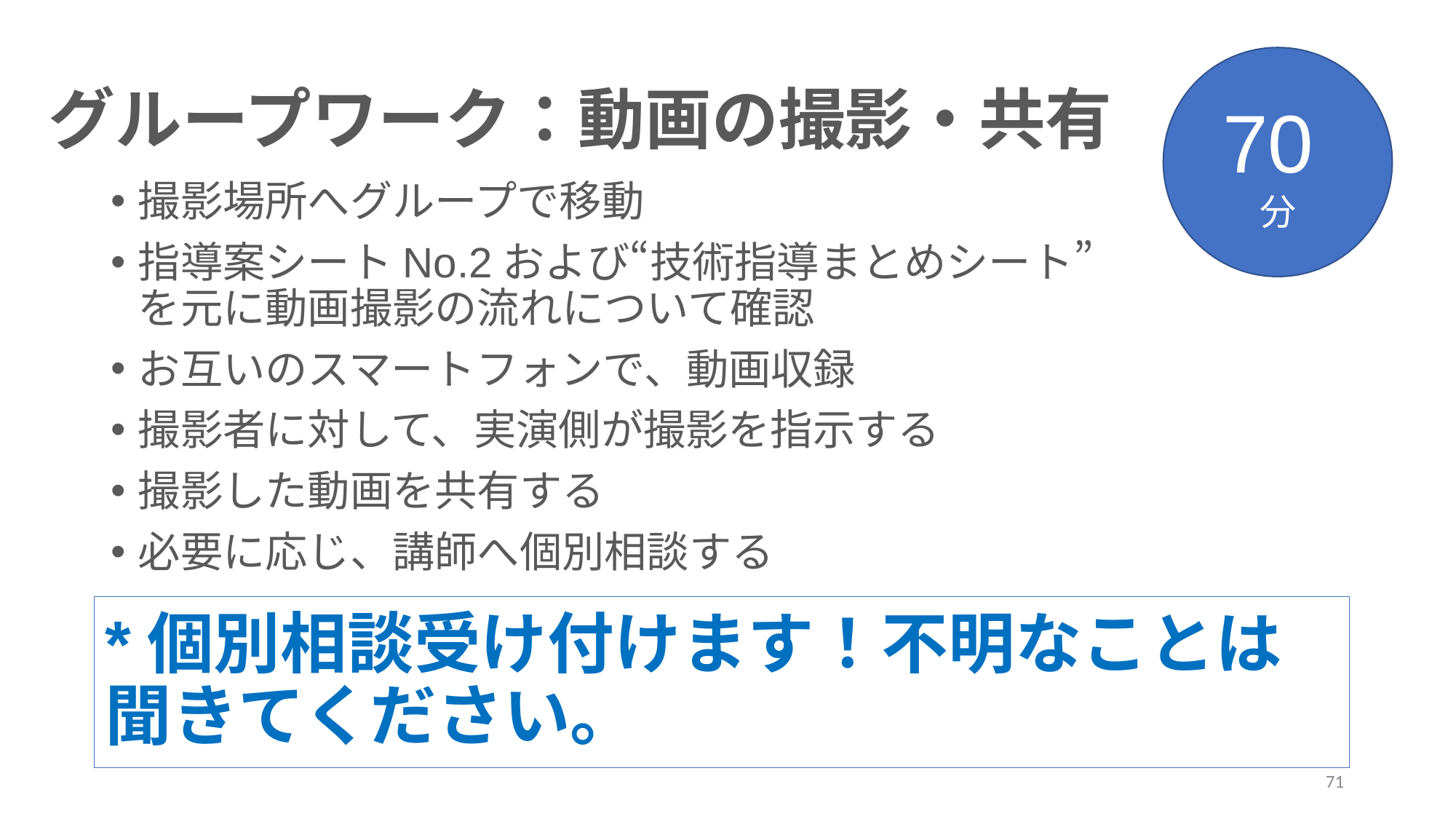

70分
# グループワーク：動画の撮影・共有
撮影場所へグループで移動
指導案シートNo.2および“技術指導まとめシート”を元に動画撮影の流れについて確認
お互いのスマートフォンで、動画収録
撮影者に対して、実演側が撮影を指示する
撮影した動画を共有する
必要に応じ、講師へ個別相談する
*個別相談受け付けます！不明なことは聞きてください。
71